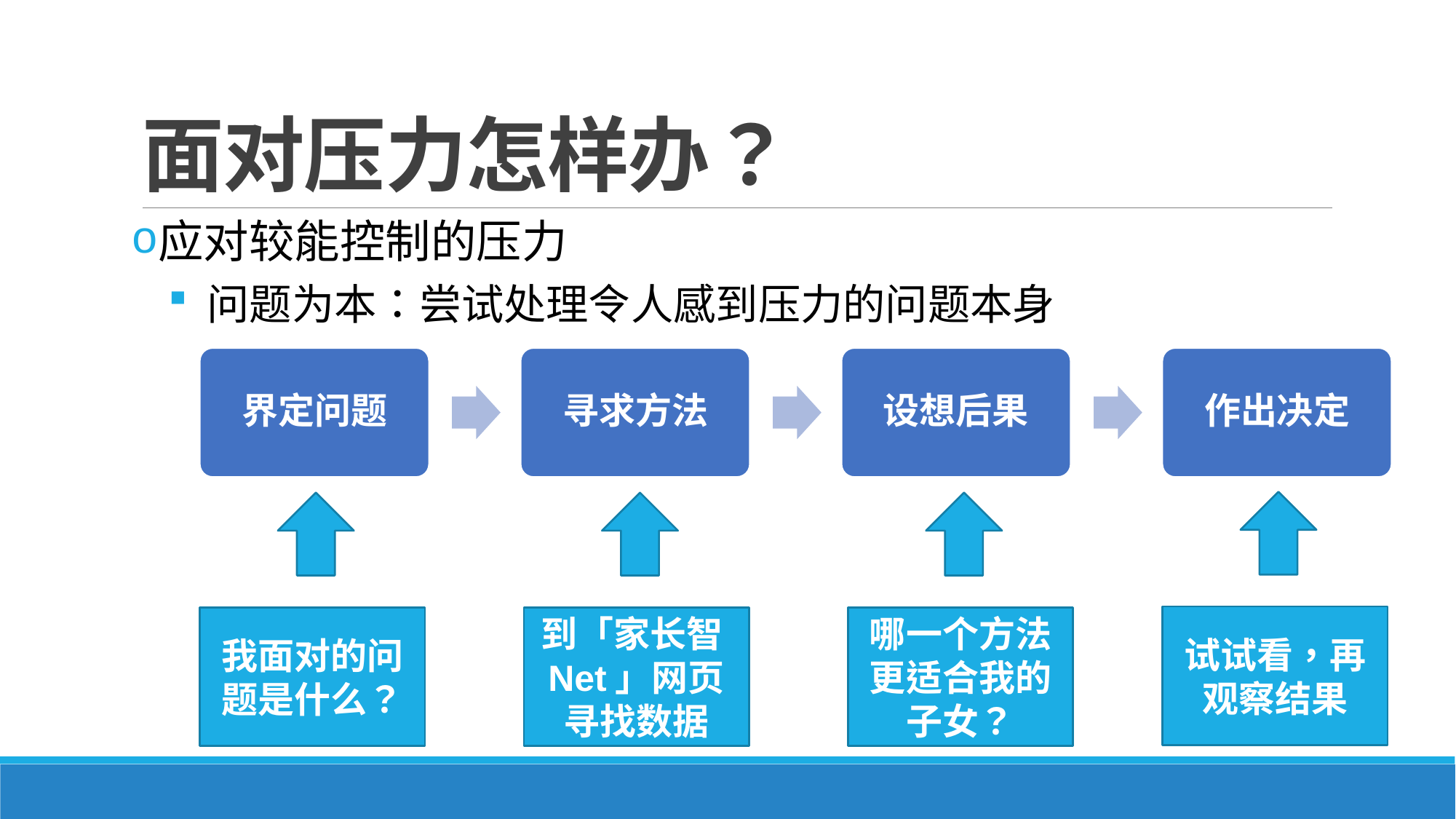

# 面对压力怎样办？
应对较能控制的压力
 问题为本：尝试处理令人感到压力的问题本身

界定问题
寻求方法
设想后果
作出决定

试试看，再观察结果
我面对的问题是什么？
到「家长智Net」网页寻找数据
哪一个方法更适合我的子女？